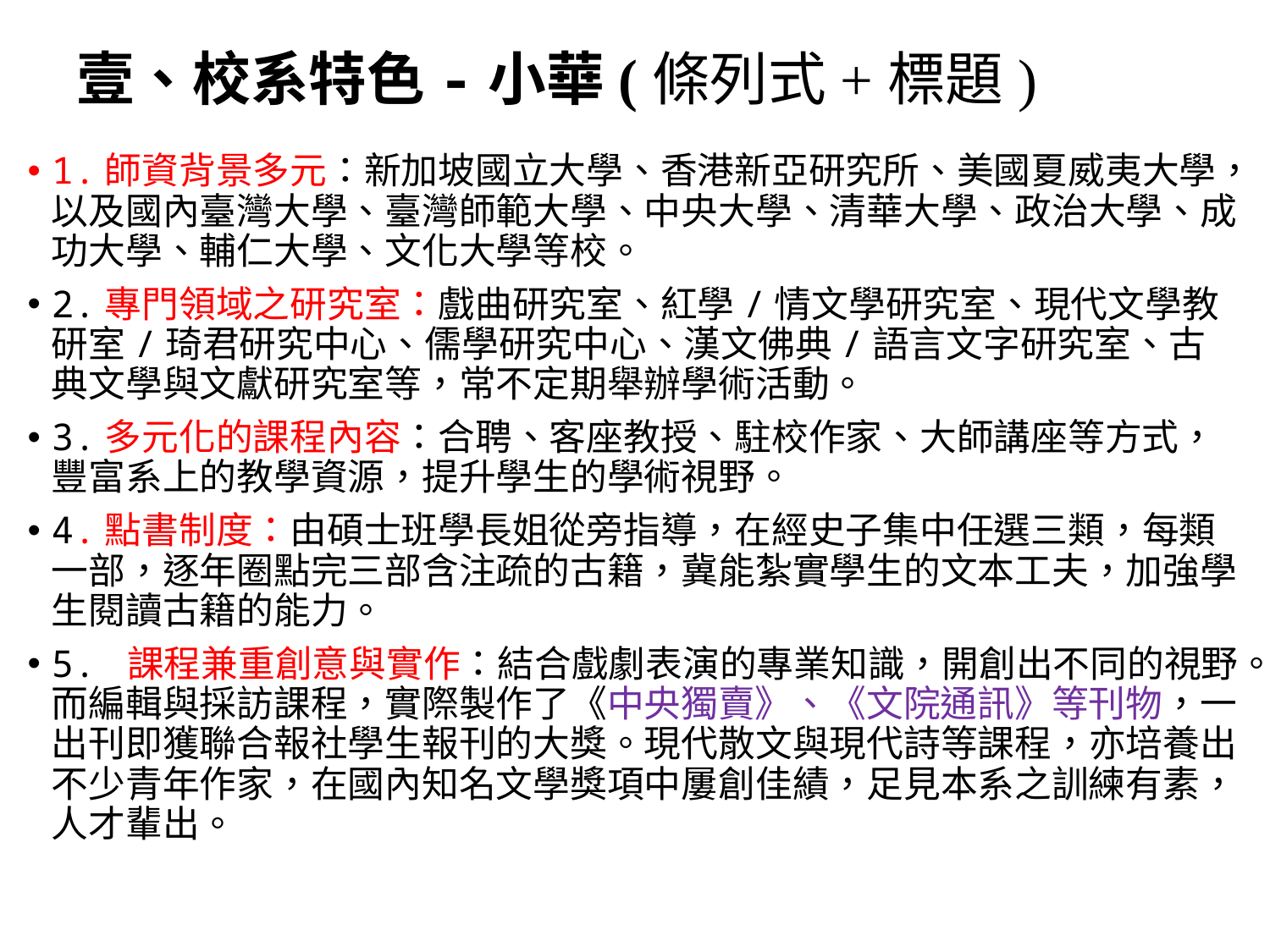

# 壹、校系特色-小華(條列式+標題)
1.師資背景多元：新加坡國立大學、香港新亞研究所、美國夏威夷大學，以及國內臺灣大學、臺灣師範大學、中央大學、清華大學、政治大學、成功大學、輔仁大學、文化大學等校。
2.專門領域之研究室：戲曲研究室、紅學/情文學研究室、現代文學教研室/琦君研究中心、儒學研究中心、漢文佛典/語言文字研究室、古典文學與文獻研究室等，常不定期舉辦學術活動。
3.多元化的課程內容：合聘、客座教授、駐校作家、大師講座等方式，豐富系上的教學資源，提升學生的學術視野。
4.點書制度：由碩士班學長姐從旁指導，在經史子集中任選三類，每類一部，逐年圈點完三部含注疏的古籍，冀能紮實學生的文本工夫，加強學生閱讀古籍的能力。
5. 課程兼重創意與實作：結合戲劇表演的專業知識，開創出不同的視野。而編輯與採訪課程，實際製作了《中央獨賣》、《文院通訊》等刊物，一出刊即獲聯合報社學生報刊的大獎。現代散文與現代詩等課程，亦培養出不少青年作家，在國內知名文學獎項中屢創佳績，足見本系之訓練有素，人才輩出。